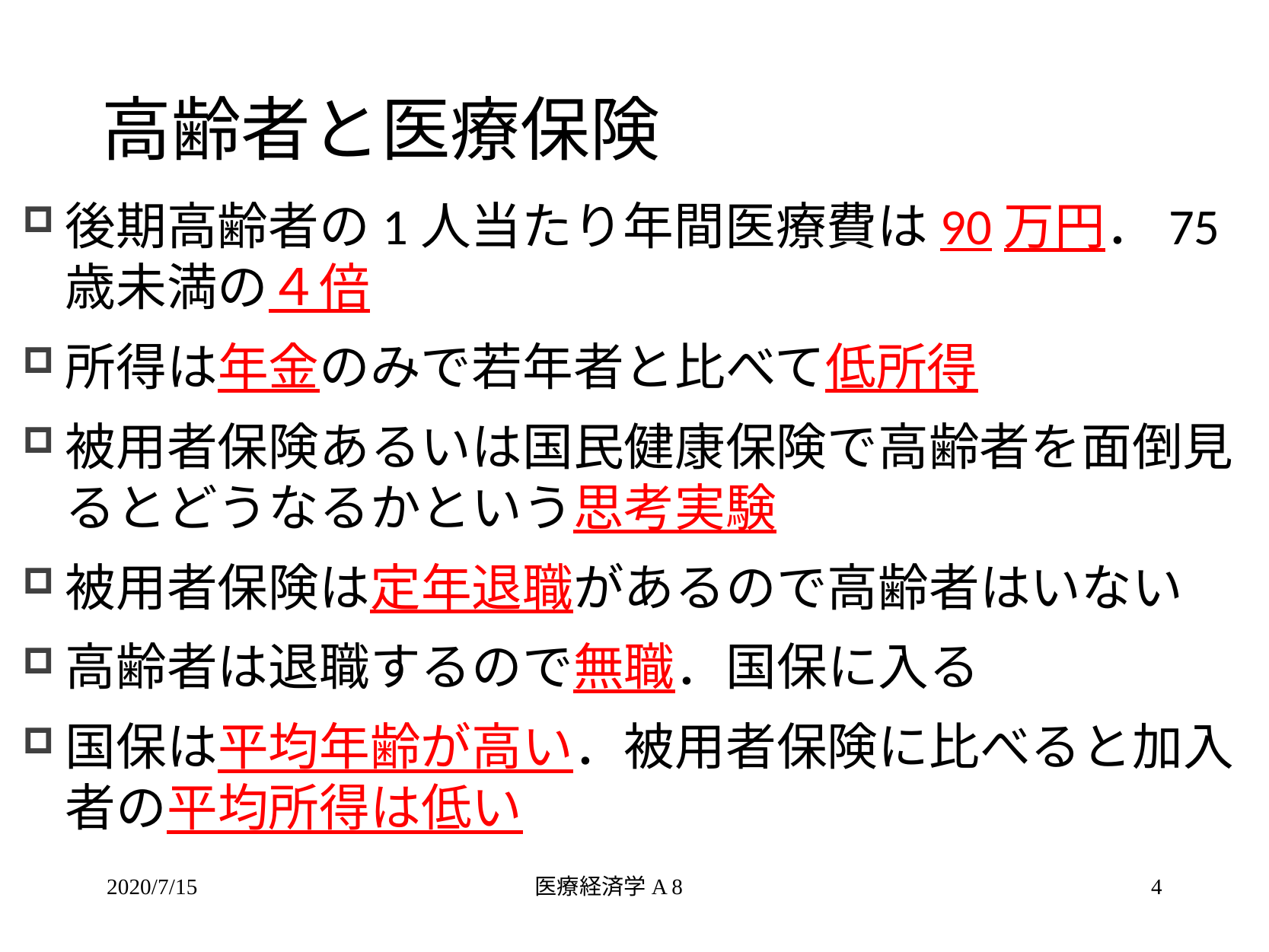

# 高齢者と医療保険
後期高齢者の1人当たり年間医療費は90万円．75歳未満の４倍
所得は年金のみで若年者と比べて低所得
被用者保険あるいは国民健康保険で高齢者を面倒見るとどうなるかという思考実験
被用者保険は定年退職があるので高齢者はいない
高齢者は退職するので無職．国保に入る
国保は平均年齢が高い．被用者保険に比べると加入者の平均所得は低い

2020/7/15
医療経済学A 8
4